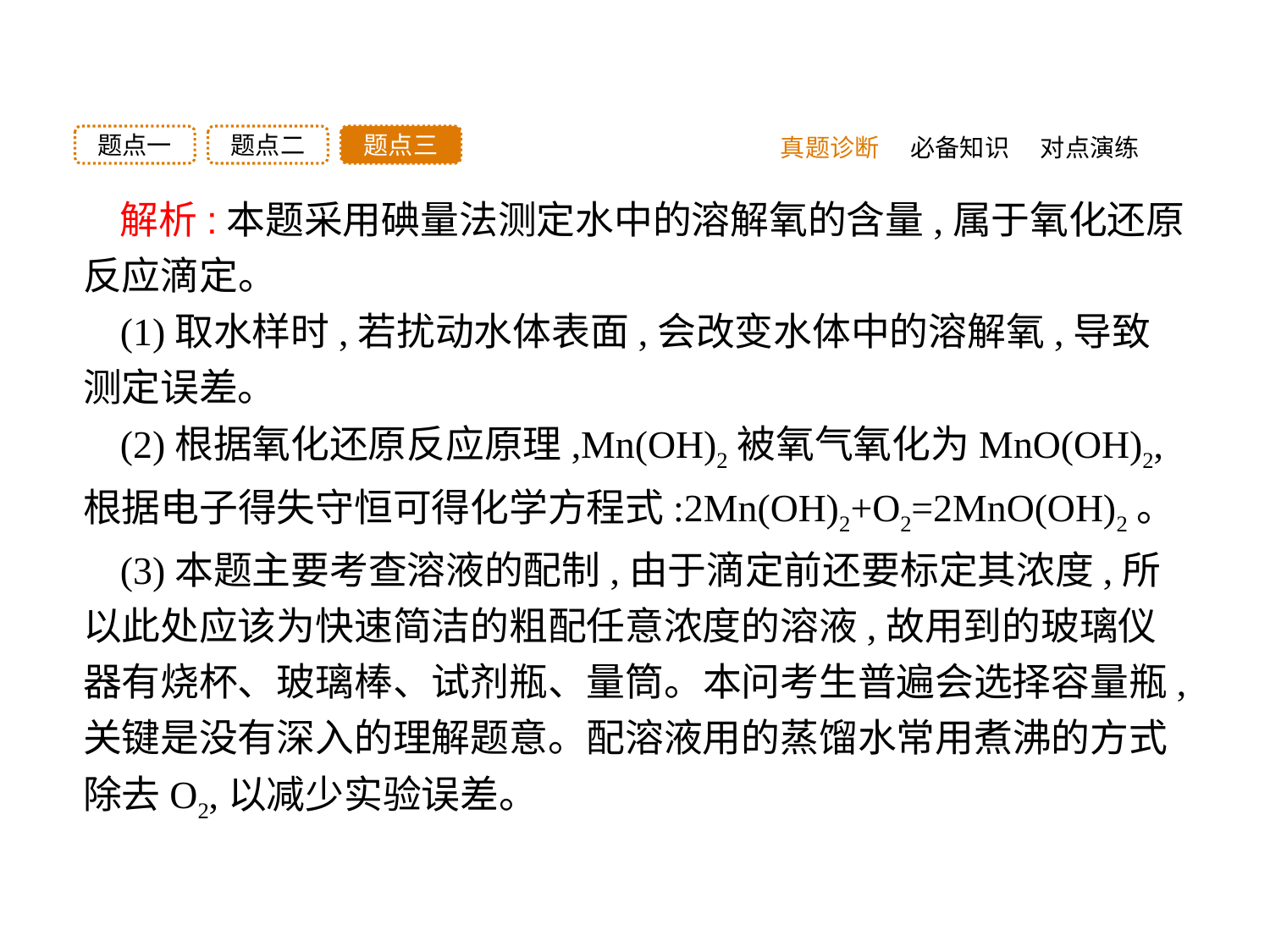

题点三
题点二
题点一
真题诊断
必备知识
对点演练
解析:本题采用碘量法测定水中的溶解氧的含量,属于氧化还原反应滴定。
(1)取水样时,若扰动水体表面,会改变水体中的溶解氧,导致测定误差。
(2)根据氧化还原反应原理,Mn(OH)2被氧气氧化为MnO(OH)2,根据电子得失守恒可得化学方程式:2Mn(OH)2+O2=2MnO(OH)2。
(3)本题主要考查溶液的配制,由于滴定前还要标定其浓度,所以此处应该为快速简洁的粗配任意浓度的溶液,故用到的玻璃仪器有烧杯、玻璃棒、试剂瓶、量筒。本问考生普遍会选择容量瓶,关键是没有深入的理解题意。配溶液用的蒸馏水常用煮沸的方式除去O2,以减少实验误差。